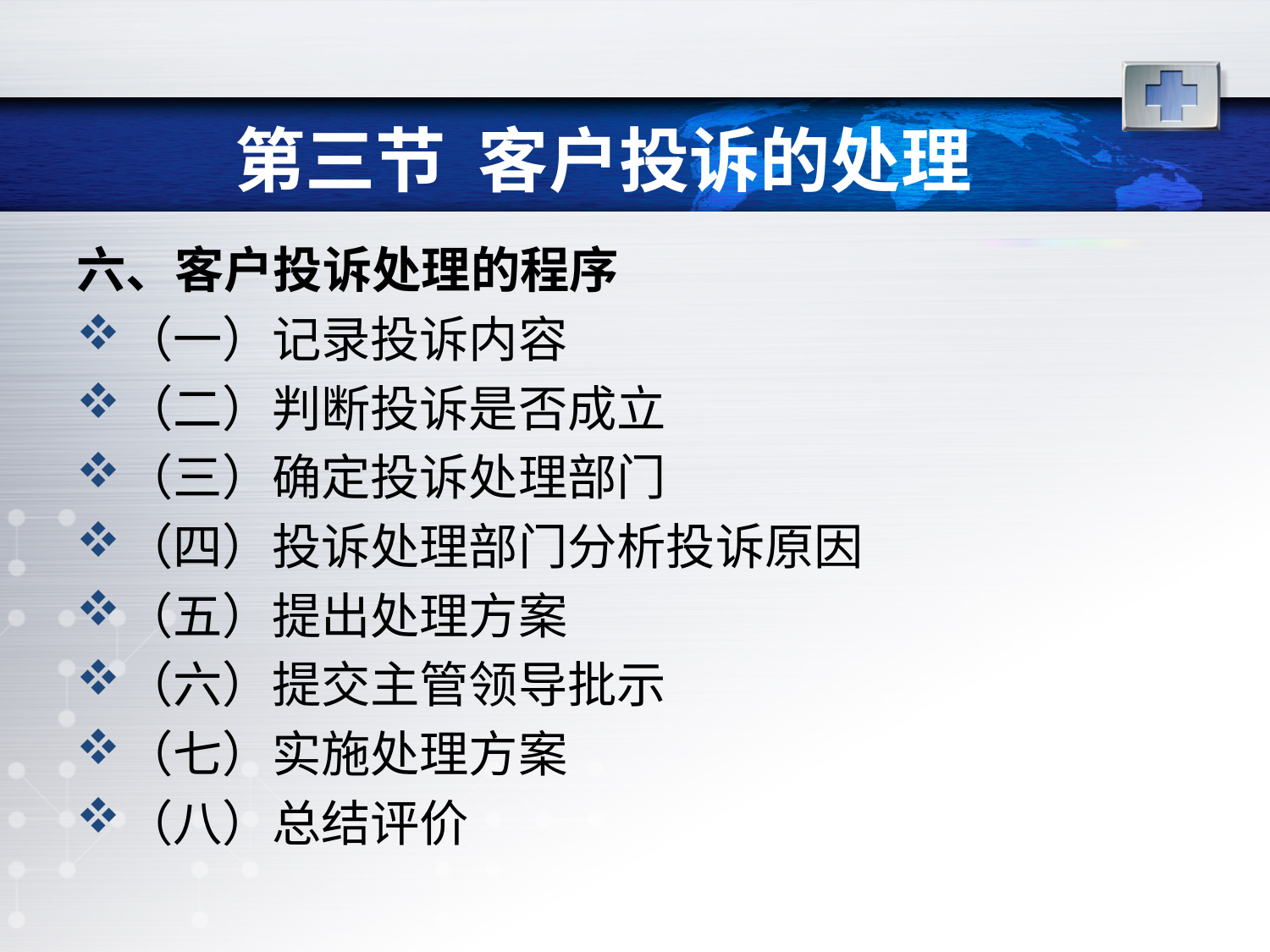

# 第三节  客户投诉的处理
六、客户投诉处理的程序
（一）记录投诉内容
（二）判断投诉是否成立
（三）确定投诉处理部门
（四）投诉处理部门分析投诉原因
（五）提出处理方案
（六）提交主管领导批示
（七）实施处理方案
（八）总结评价